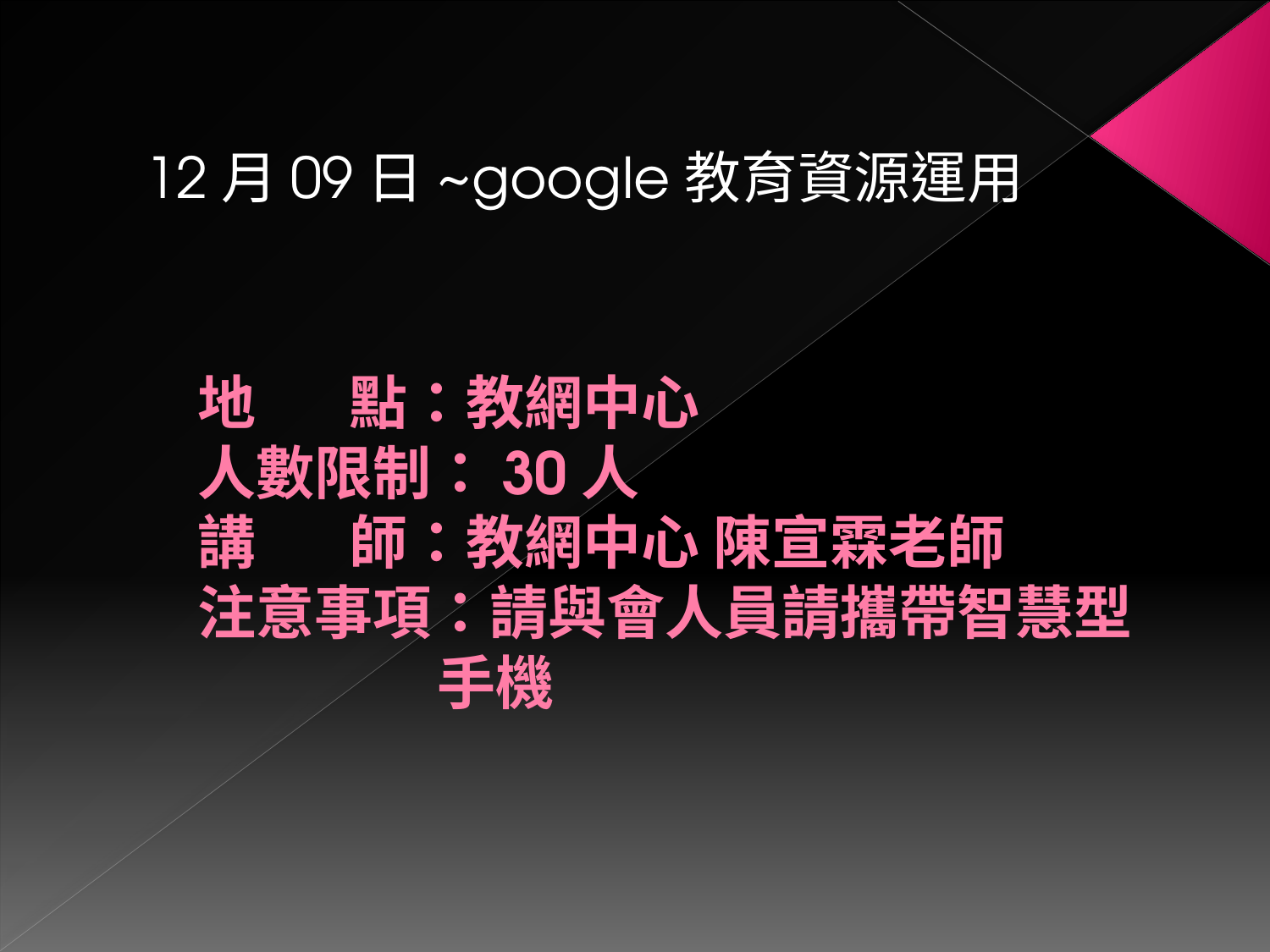

12月09日~google教育資源運用
# 地       點：教網中心 人數限制：30人 講       師：教網中心 陳宣霖老師 注意事項：請與會人員請攜帶智慧型 手機